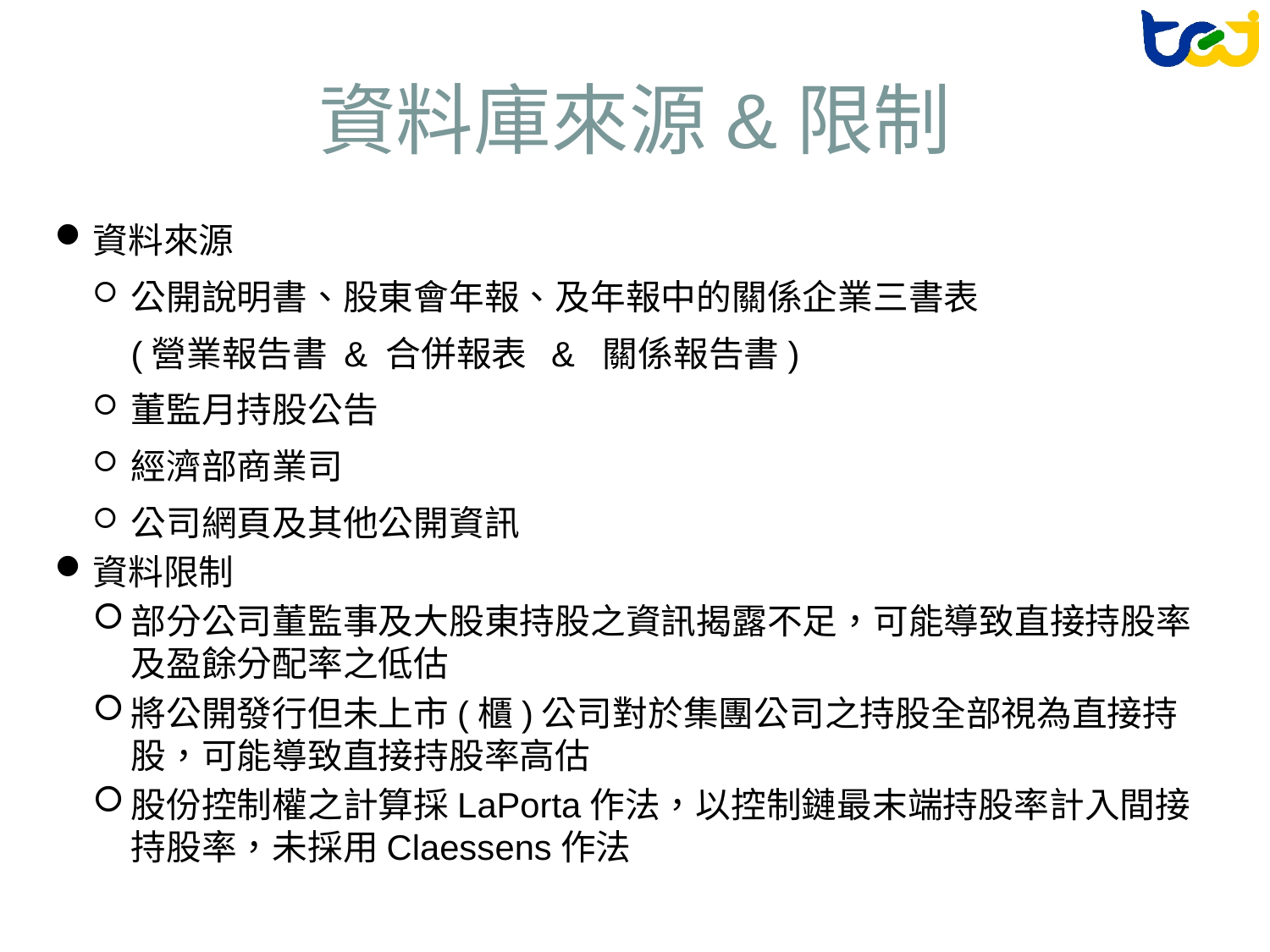

# 資料庫來源&限制
資料來源
公開說明書、股東會年報、及年報中的關係企業三書表
	(營業報告書 & 合併報表  &  關係報告書)
董監月持股公告
經濟部商業司
公司網頁及其他公開資訊
資料限制
部分公司董監事及大股東持股之資訊揭露不足，可能導致直接持股率及盈餘分配率之低估
將公開發行但未上市(櫃)公司對於集團公司之持股全部視為直接持股，可能導致直接持股率高估
股份控制權之計算採LaPorta作法，以控制鏈最末端持股率計入間接持股率，未採用Claessens作法
43